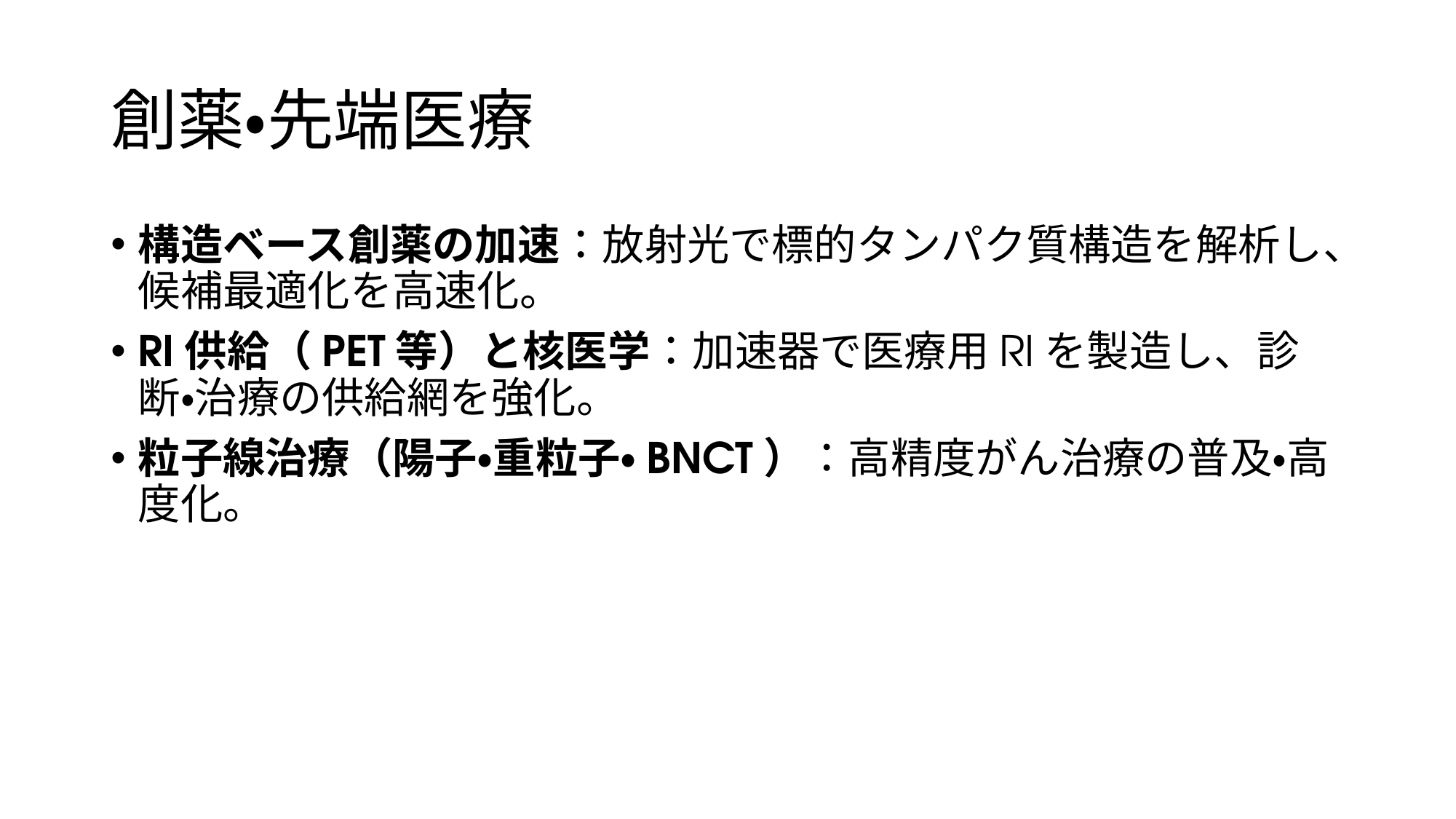

# 創薬・先端医療
構造ベース創薬の加速：放射光で標的タンパク質構造を解析し、候補最適化を高速化。
RI供給（PET等）と核医学：加速器で医療用RIを製造し、診断・治療の供給網を強化。
粒子線治療（陽子・重粒子・BNCT）：高精度がん治療の普及・高度化。